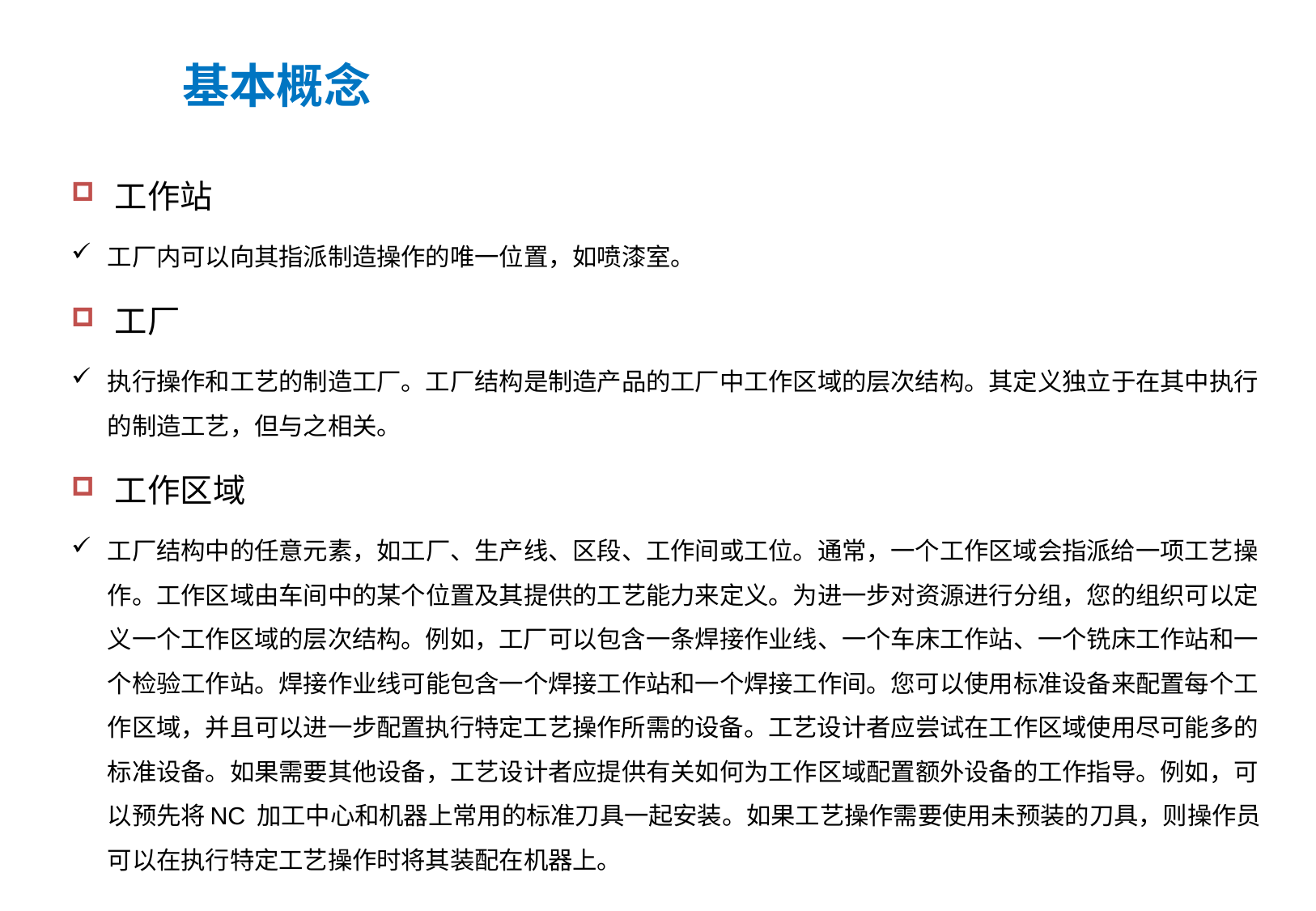

# 基本概念
工作站
工厂内可以向其指派制造操作的唯一位置，如喷漆室。
工厂
执行操作和工艺的制造工厂。工厂结构是制造产品的工厂中工作区域的层次结构。其定义独立于在其中执行的制造工艺，但与之相关。
工作区域
工厂结构中的任意元素，如工厂、生产线、区段、工作间或工位。通常，一个工作区域会指派给一项工艺操作。工作区域由车间中的某个位置及其提供的工艺能力来定义。为进一步对资源进行分组，您的组织可以定义一个工作区域的层次结构。例如，工厂可以包含一条焊接作业线、一个车床工作站、一个铣床工作站和一个检验工作站。焊接作业线可能包含一个焊接工作站和一个焊接工作间。您可以使用标准设备来配置每个工作区域，并且可以进一步配置执行特定工艺操作所需的设备。工艺设计者应尝试在工作区域使用尽可能多的标准设备。如果需要其他设备，工艺设计者应提供有关如何为工作区域配置额外设备的工作指导。例如，可以预先将NC 加工中心和机器上常用的标准刀具一起安装。如果工艺操作需要使用未预装的刀具，则操作员可以在执行特定工艺操作时将其装配在机器上。